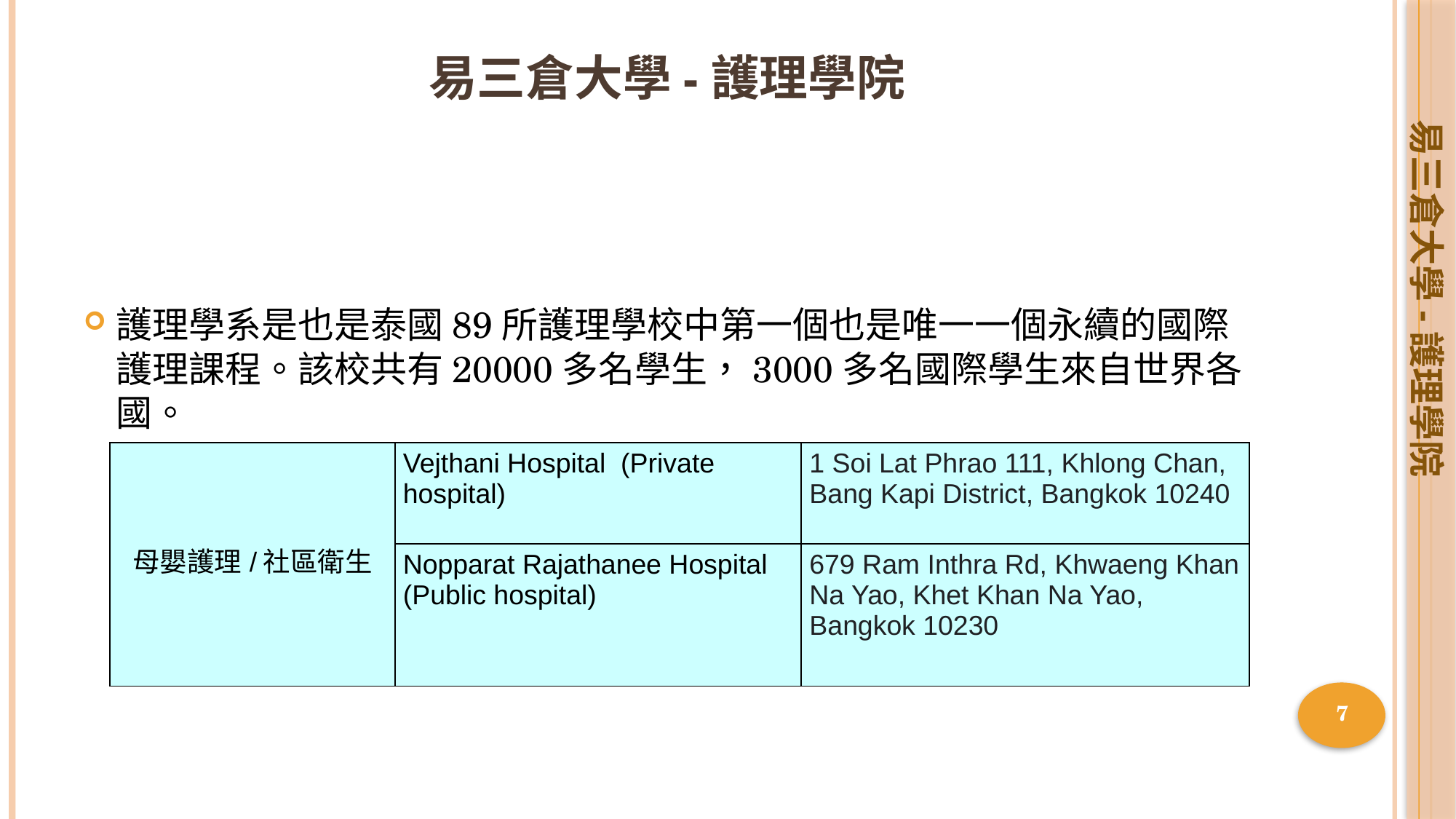

# 易三倉大學-護理學院
易三倉大學-護理學院

護理學系是也是泰國89所護理學校中第一個也是唯一一個永續的國際護理課程。該校共有20000多名學生，3000多名國際學生來自世界各國。

   其實習醫院如下:

| 母嬰護理/社區衛生 | Vejthani Hospital  (Private hospital) | 1 Soi Lat Phrao 111, Khlong Chan, Bang Kapi District, Bangkok 10240 |
| --- | --- | --- |
|  | Nopparat Rajathanee Hospital (Public hospital) | 679 Ram Inthra Rd, Khwaeng Khan Na Yao, Khet Khan Na Yao, Bangkok 10230 |
7